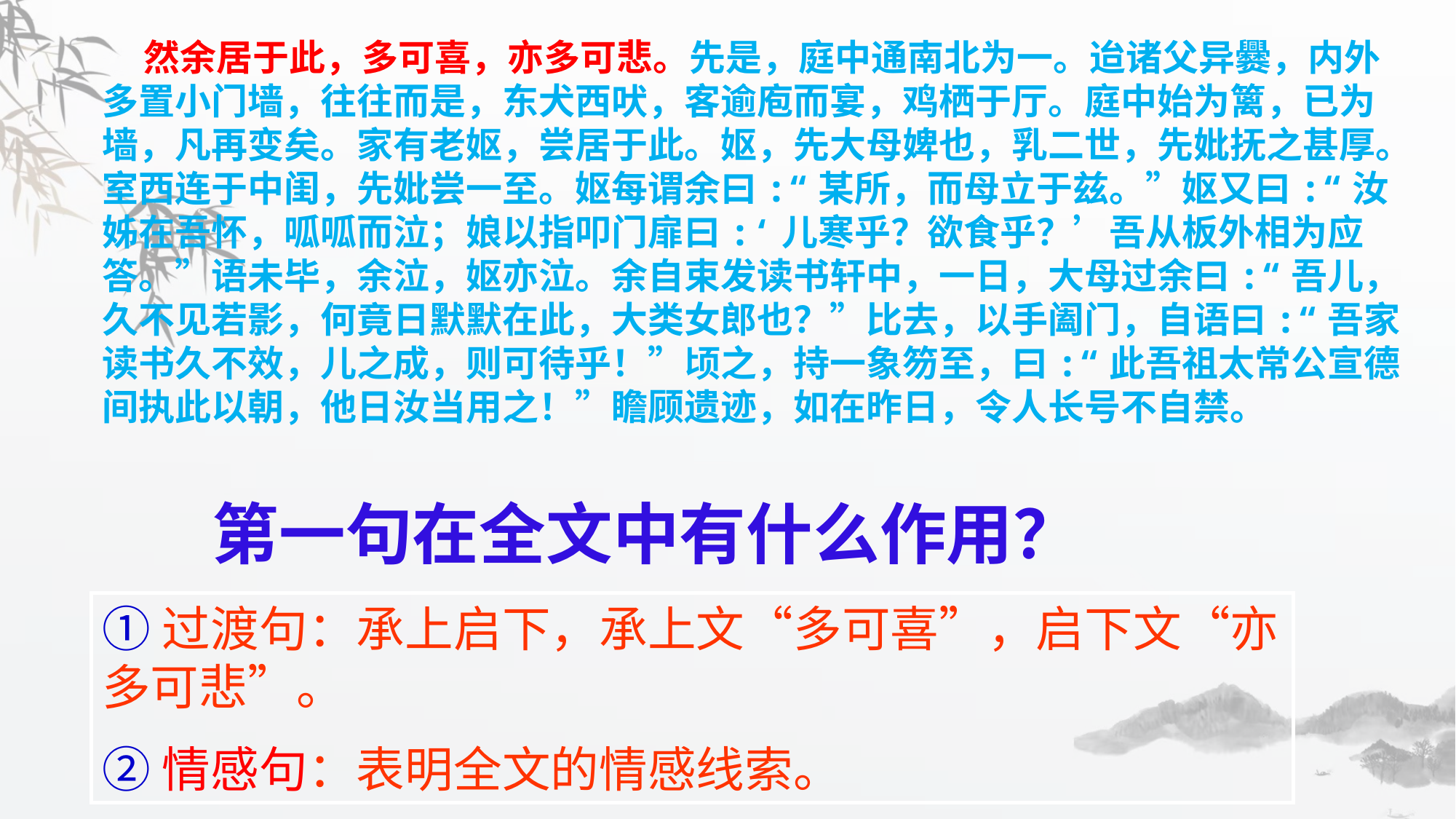

然余居于此，多可喜，亦多可悲。先是，庭中通南北为一。迨诸父异爨，内外多置小门墙，往往而是，东犬西吠，客逾庖而宴，鸡栖于厅。庭中始为篱，已为墙，凡再变矣。家有老妪，尝居于此。妪，先大母婢也，乳二世，先妣抚之甚厚。室西连于中闺，先妣尝一至。妪每谓余曰:“某所，而母立于兹。”妪又曰:“汝姊在吾怀，呱呱而泣；娘以指叩门扉曰:‘儿寒乎？欲食乎？’吾从板外相为应答。”语未毕，余泣，妪亦泣。余自束发读书轩中，一日，大母过余曰:“吾儿，久不见若影，何竟日默默在此，大类女郎也？”比去，以手阖门，自语曰:“吾家读书久不效，儿之成，则可待乎！”顷之，持一象笏至，曰:“此吾祖太常公宣德间执此以朝，他日汝当用之！”瞻顾遗迹，如在昨日，令人长号不自禁。
第一句在全文中有什么作用？
①过渡句：承上启下，承上文“多可喜”，启下文“亦多可悲”。
②情感句：表明全文的情感线索。